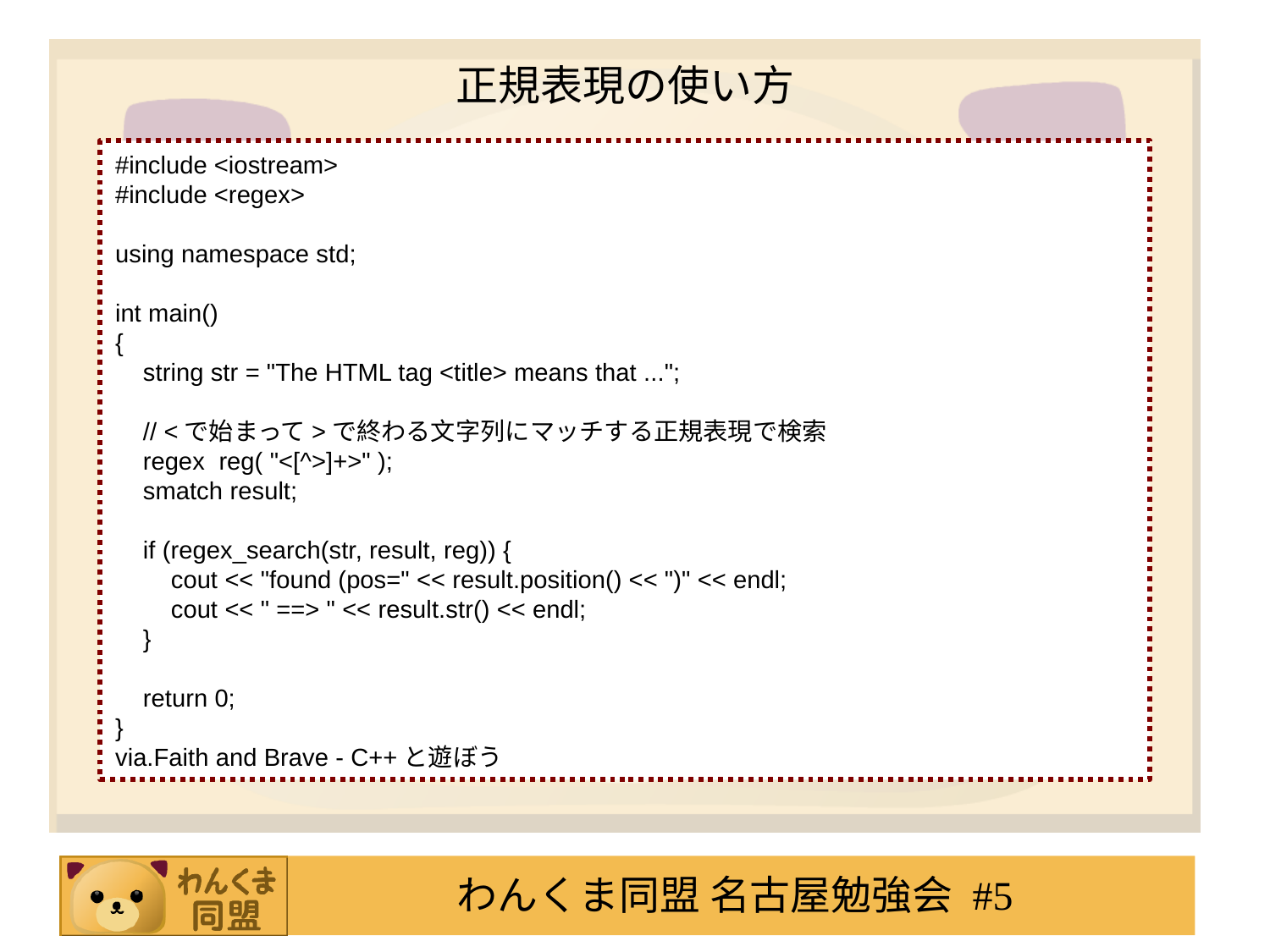

# 正規表現の使い方
#include <iostream>
#include <regex>

using namespace std;

int main()
{
    string str = "The HTML tag <title> means that ...";

    // <で始まって>で終わる文字列にマッチする正規表現で検索
    regex  reg( "<[^>]+>" );
    smatch result;

    if (regex_search(str, result, reg)) {
        cout << "found (pos=" << result.position() << ")" << endl;
        cout << " ==> " << result.str() << endl;
    }

    return 0;
}
via.Faith and Brave - C++と遊ぼう